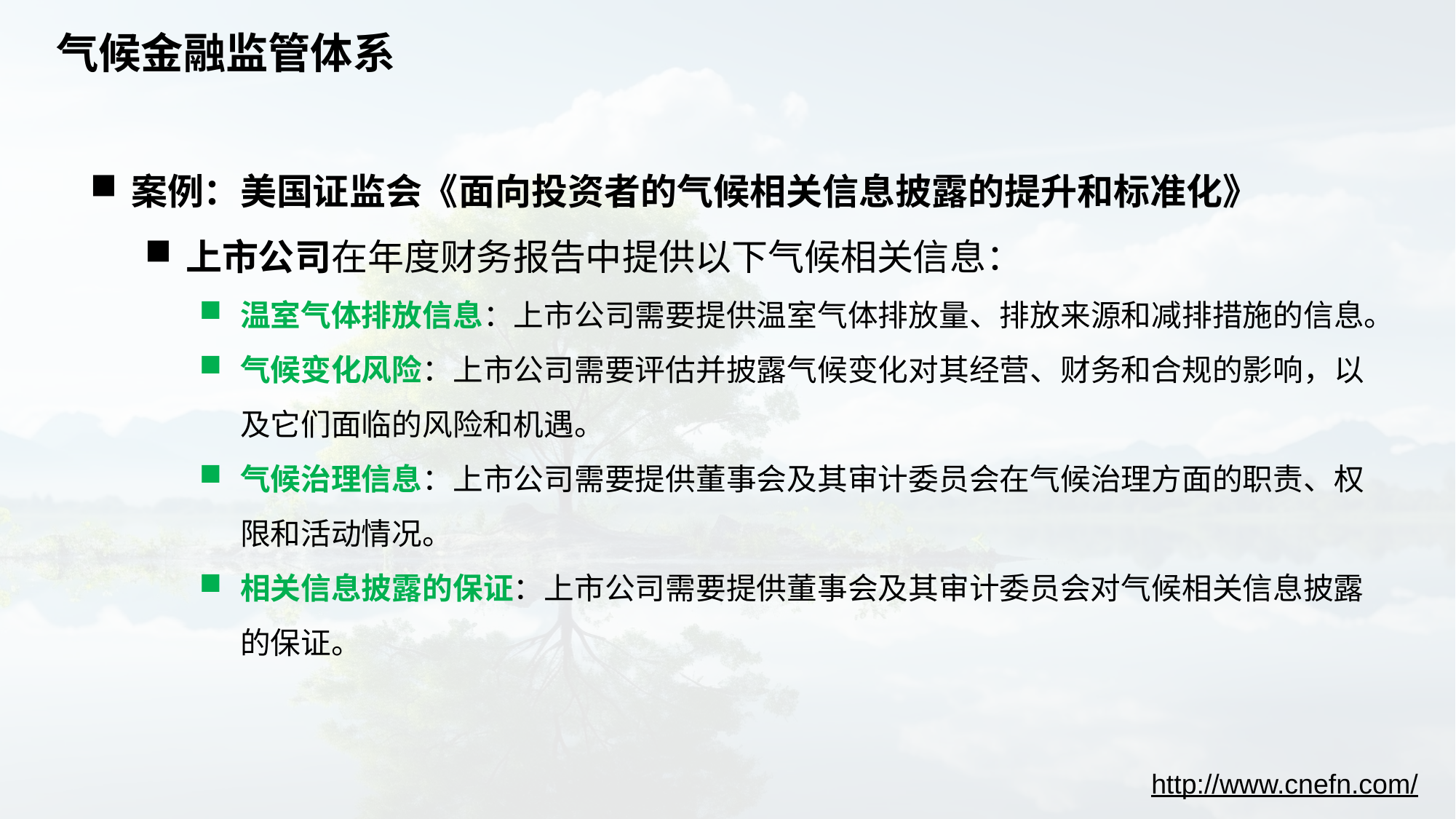

# 气候金融监管体系
案例：美国证监会《面向投资者的气候相关信息披露的提升和标准化》
上市公司在年度财务报告中提供以下气候相关信息：
温室气体排放信息：上市公司需要提供温室气体排放量、排放来源和减排措施的信息。
气候变化风险：上市公司需要评估并披露气候变化对其经营、财务和合规的影响，以及它们面临的风险和机遇。
气候治理信息：上市公司需要提供董事会及其审计委员会在气候治理方面的职责、权限和活动情况。
相关信息披露的保证：上市公司需要提供董事会及其审计委员会对气候相关信息披露的保证。